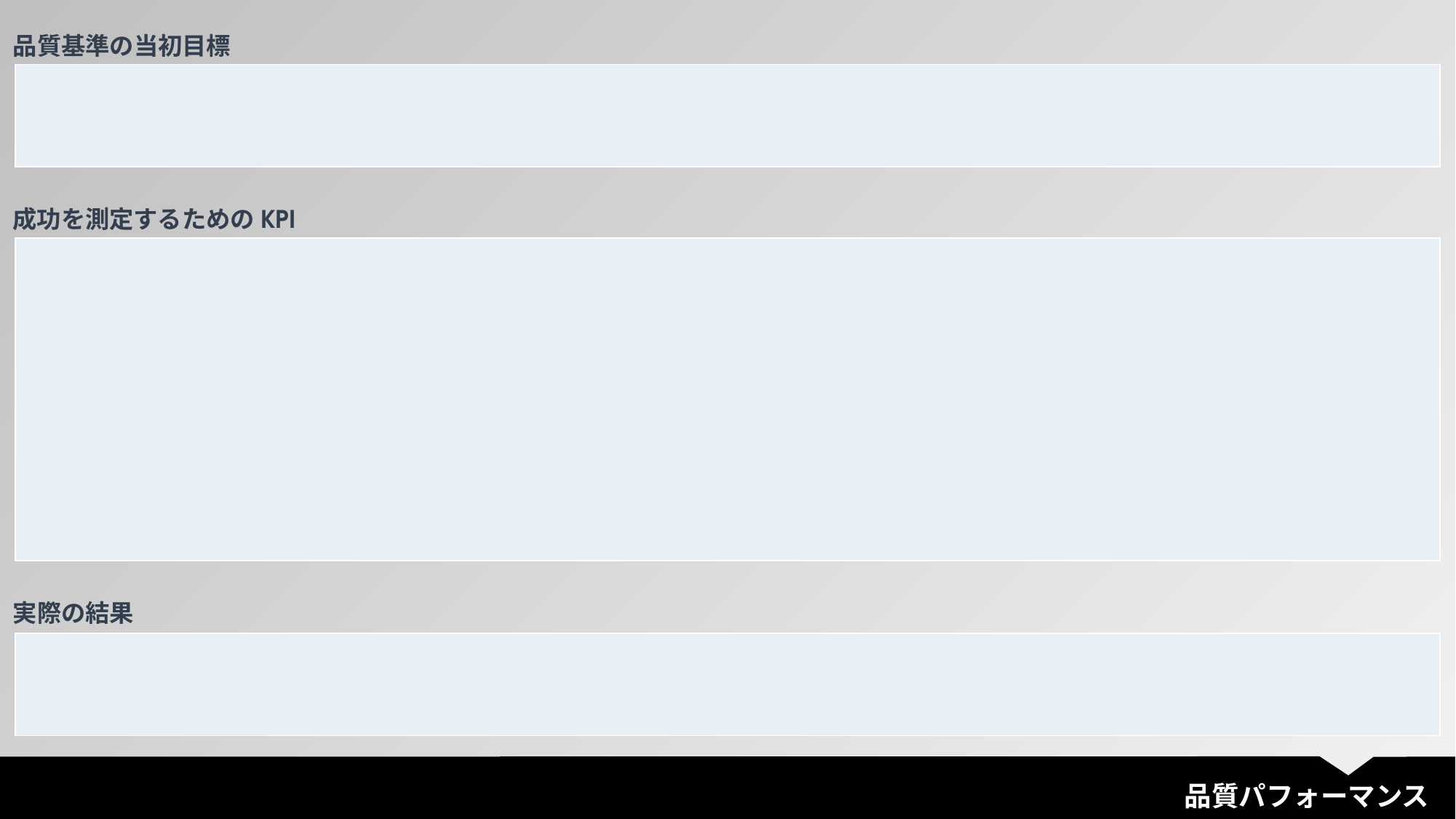

品質基準の当初目標
|  |
| --- |
成功を測定するためのKPI
|  |
| --- |
実際の結果
|  |
| --- |

品質パフォーマンス